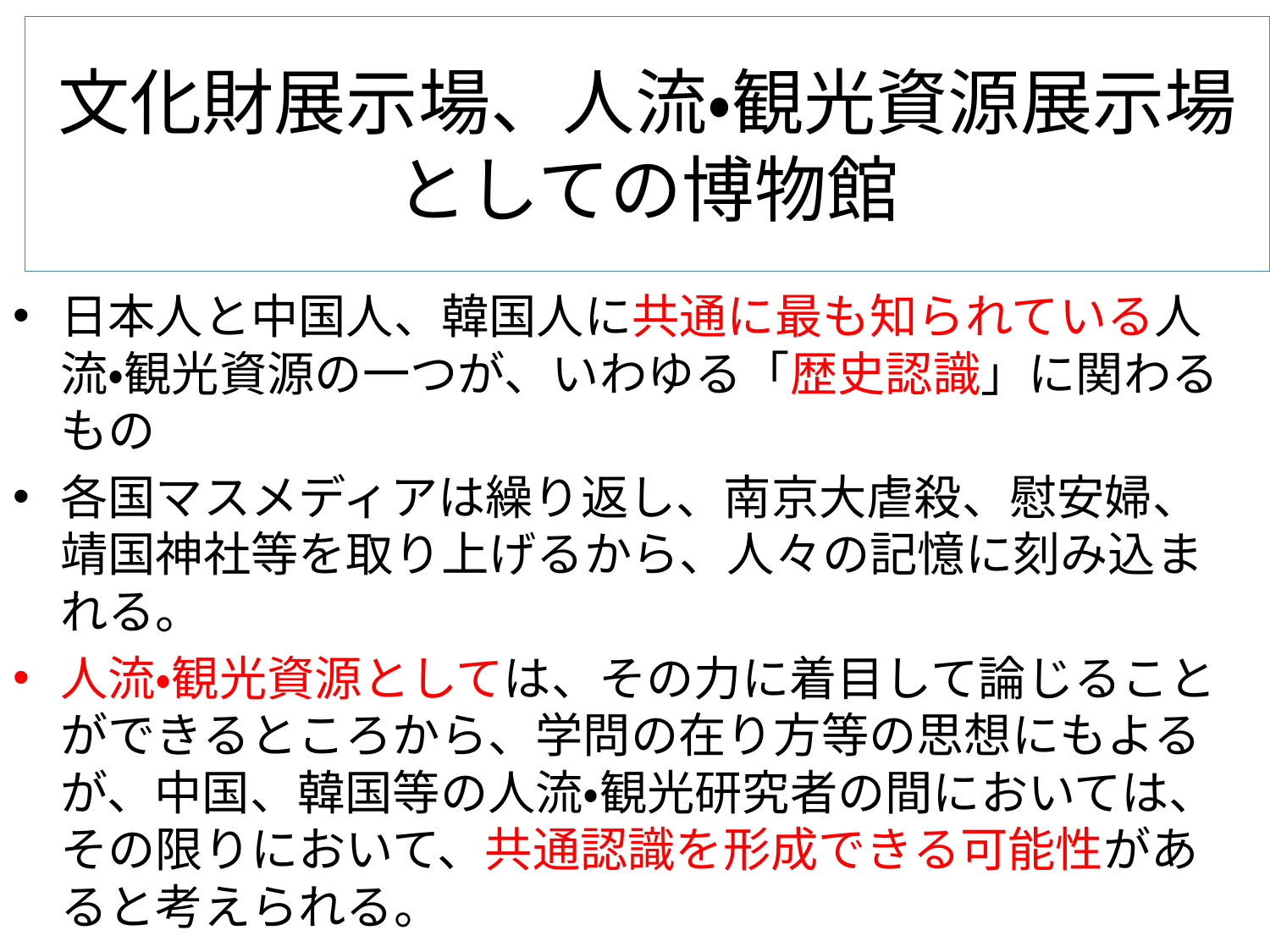

# 文化財展示場、人流・観光資源展示場 としての博物館
日本人と中国人、韓国人に共通に最も知られている人流・観光資源の一つが、いわゆる「歴史認識」に関わるもの
各国マスメディアは繰り返し、南京大虐殺、慰安婦、靖国神社等を取り上げるから、人々の記憶に刻み込まれる。
人流・観光資源としては、その力に着目して論じることができるところから、学問の在り方等の思想にもよるが、中国、韓国等の人流・観光研究者の間においては、その限りにおいて、共通認識を形成できる可能性があると考えられる。